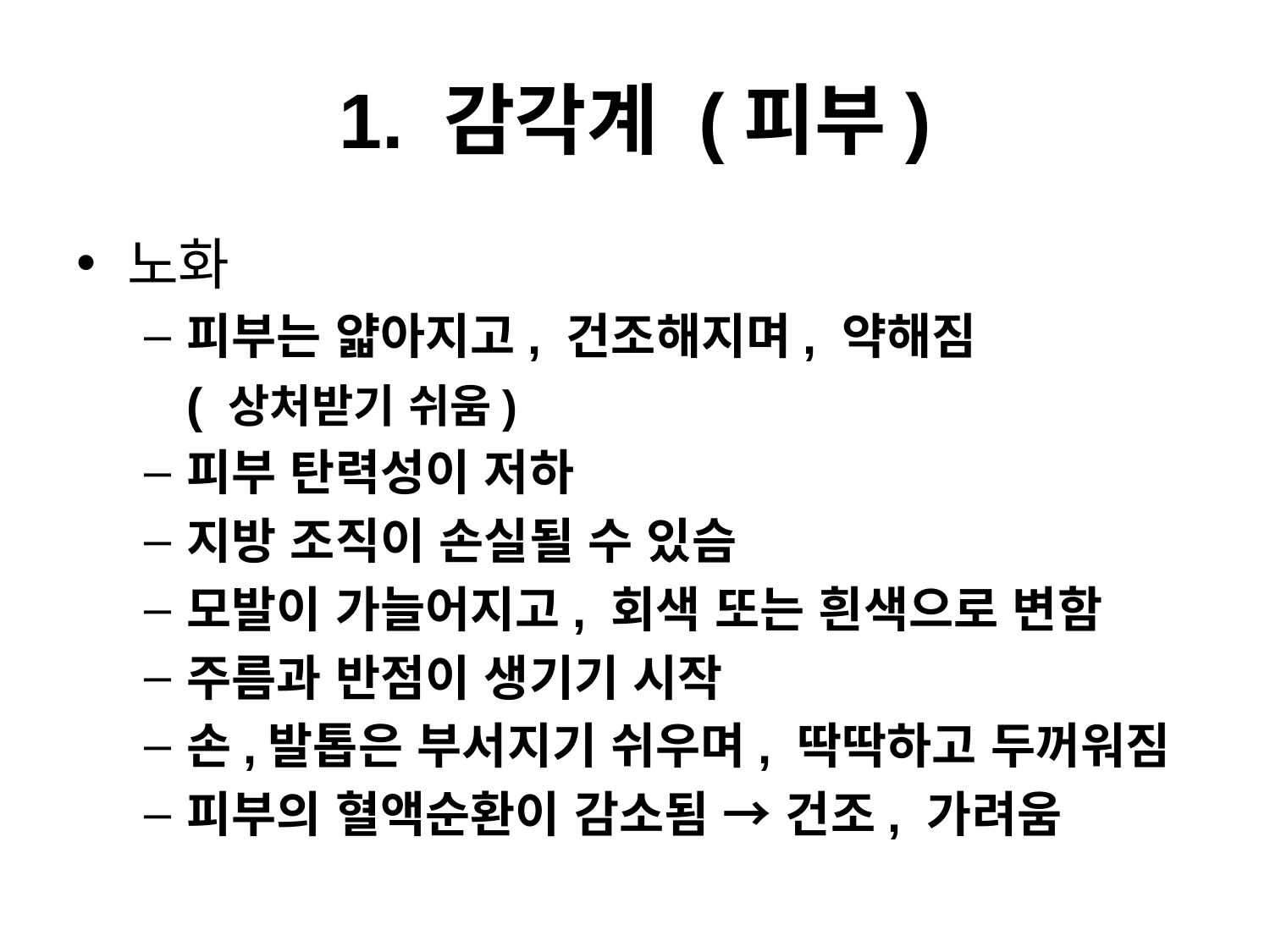

# 1. 감각계 (피부)
노화
피부는 얇아지고, 건조해지며, 약해짐
	( 상처받기 쉬움)
피부 탄력성이 저하
지방 조직이 손실될 수 있슴
모발이 가늘어지고, 회색 또는 흰색으로 변함
주름과 반점이 생기기 시작
손,발톱은 부서지기 쉬우며, 딱딱하고 두꺼워짐
피부의 혈액순환이 감소됨 → 건조, 가려움